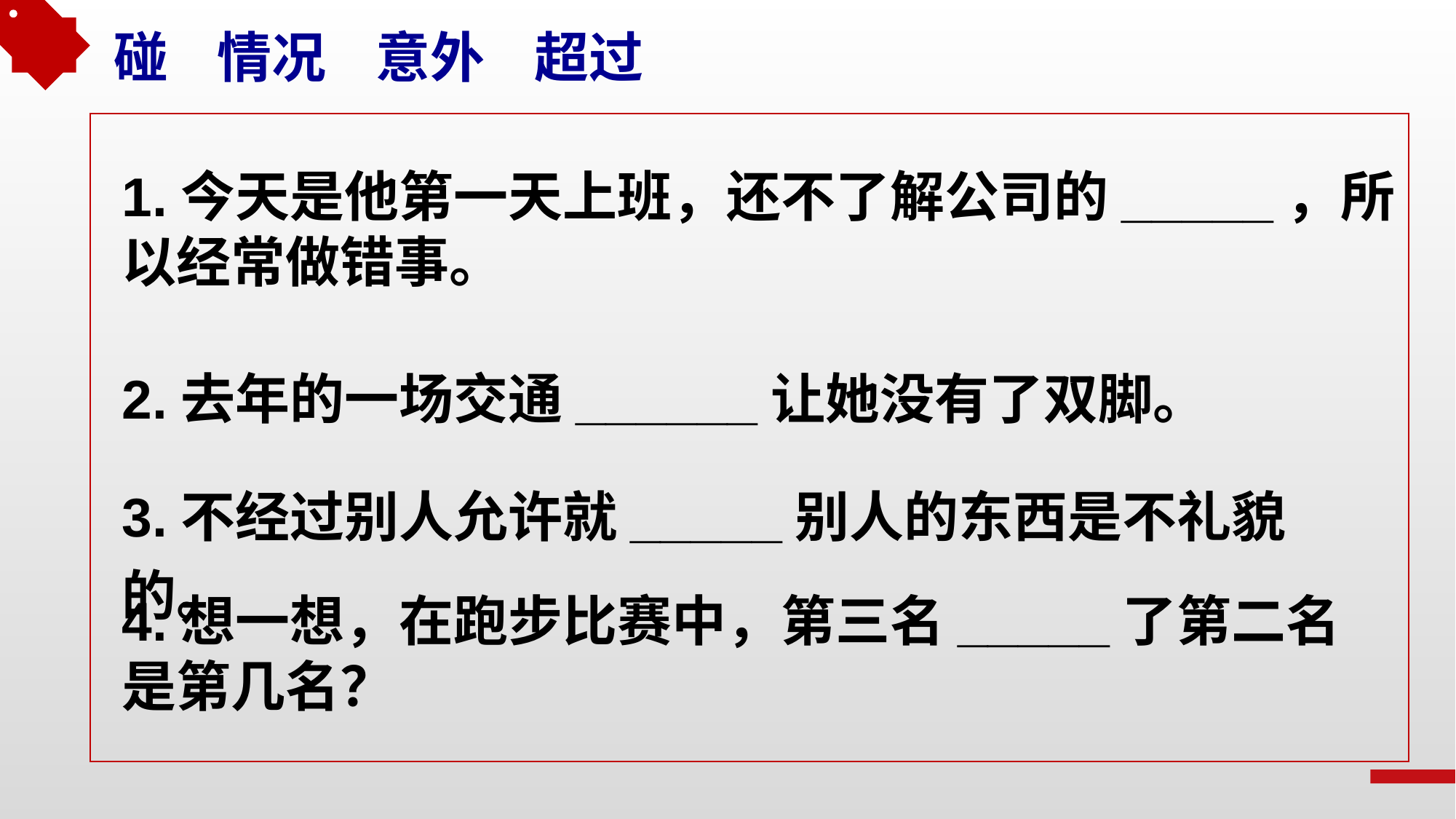

碰    情况    意外    超过

1.今天是他第一天上班，还不了解公司的_____，所以经常做错事。
2.去年的一场交通______让她没有了双脚。
3.不经过别人允许就_____别人的东西是不礼貌的。
4.想一想，在跑步比赛中，第三名_____了第二名是第几名？